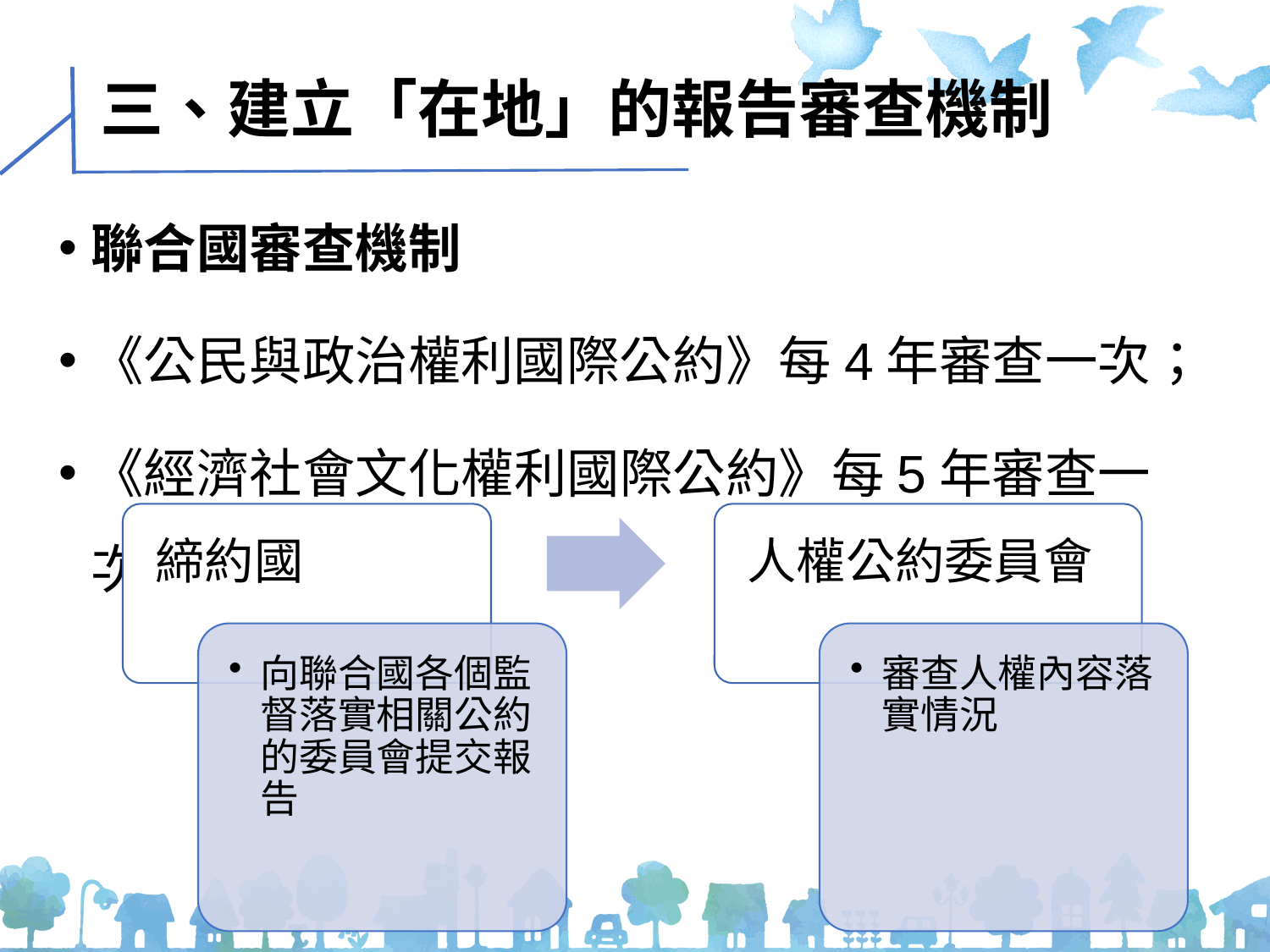

# 三、建立「在地」的報告審查機制
聯合國審查機制
《公民與政治權利國際公約》每4年審查一次；
《經濟社會文化權利國際公約》每5年審查一次。
締約國
向聯合國各個監督落實相關公約的委員會提交報告

人權公約委員會
審查人權內容落實情況